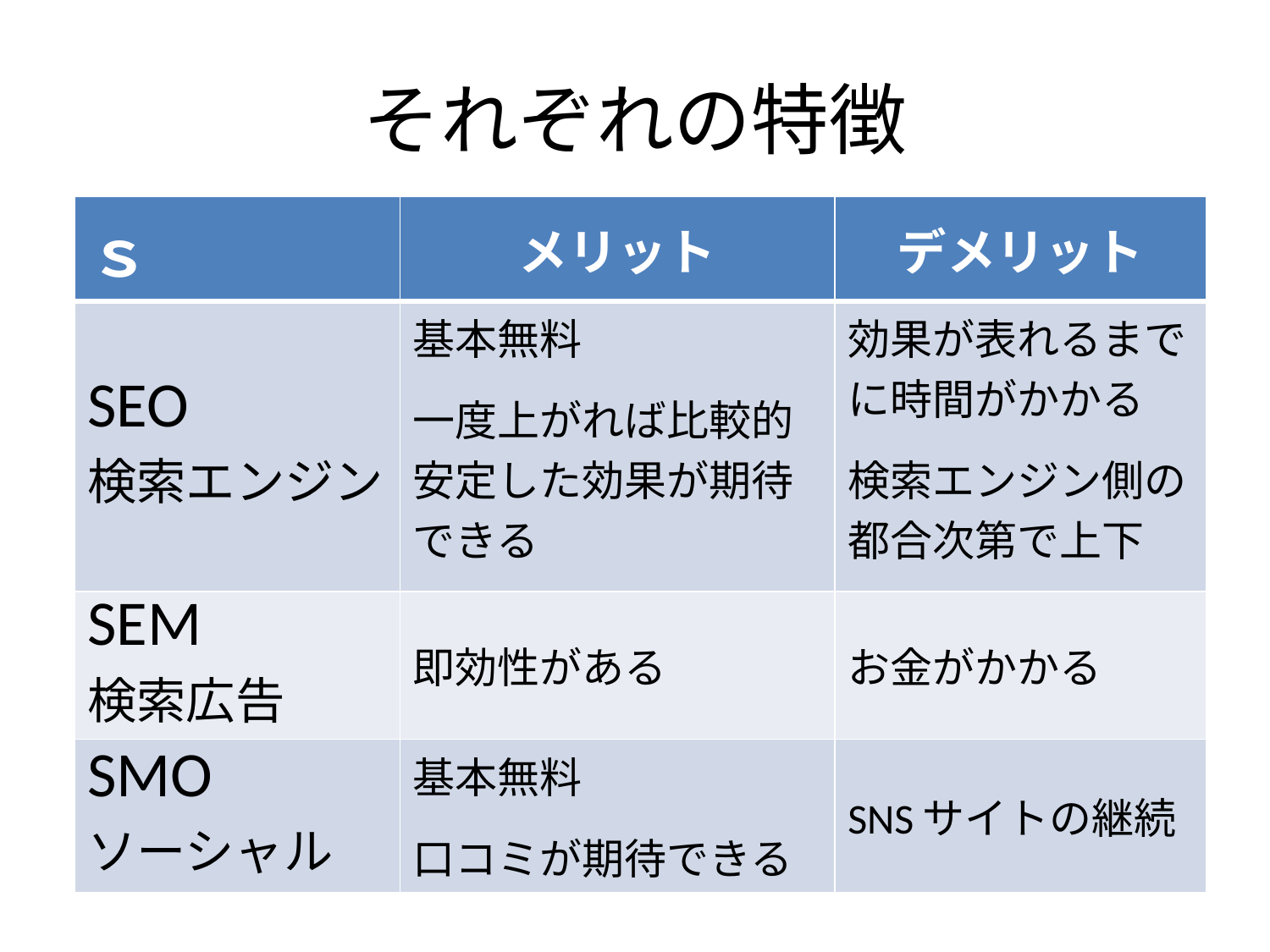

# それぞれの特徴
| ｓ | メリット | デメリット |
| --- | --- | --- |
| SEO 検索エンジン | 基本無料 一度上がれば比較的安定した効果が期待できる | 効果が表れるまでに時間がかかる 検索エンジン側の都合次第で上下 |
| SEM 検索広告 | 即効性がある | お金がかかる |
| SMO ソーシャル | 基本無料 口コミが期待できる | SNSサイトの継続 |